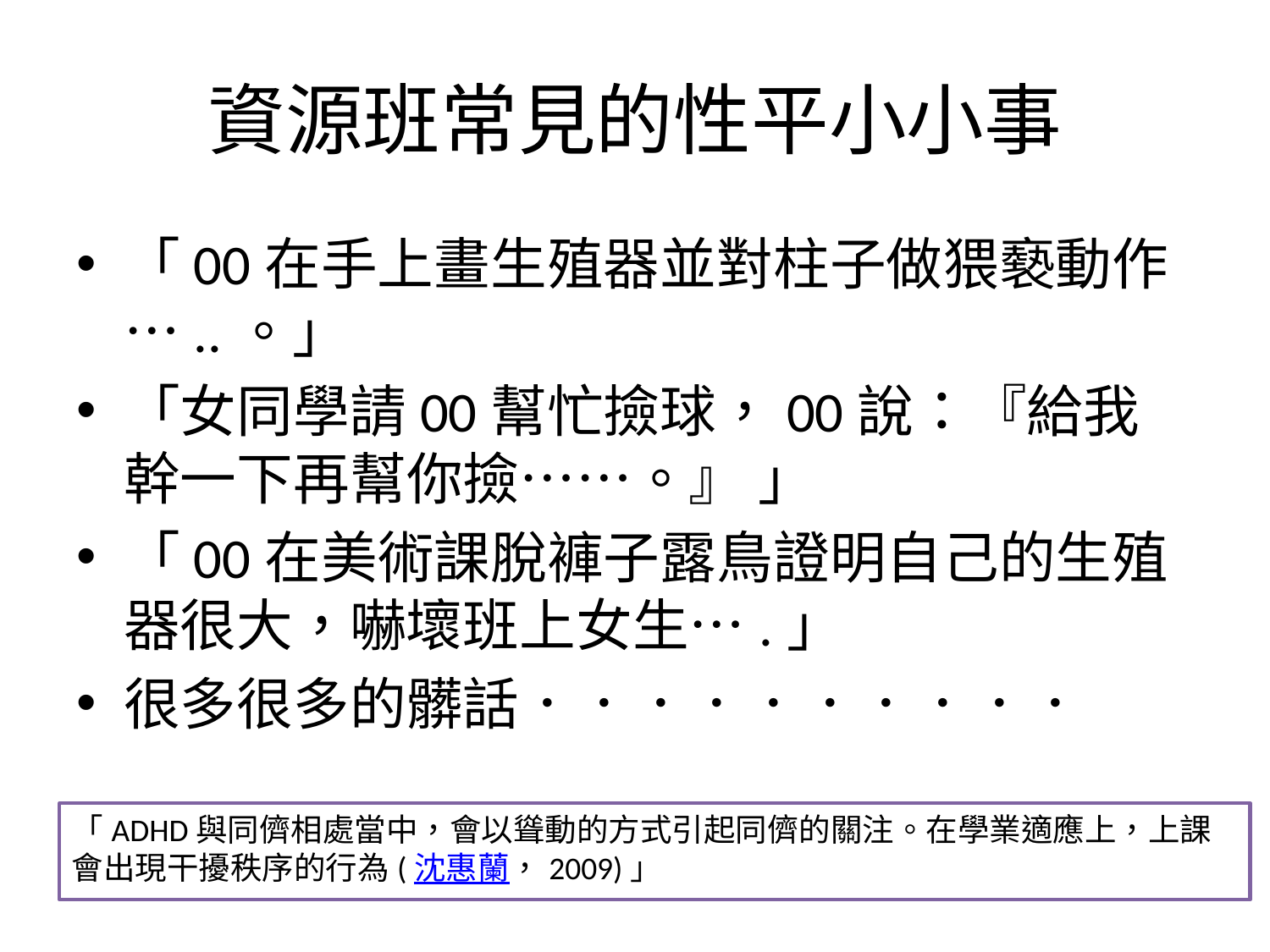

# 資源班常見的性平小小事
「00在手上畫生殖器並對柱子做猥褻動作…..。」
「女同學請00幫忙撿球，00說：『給我幹一下再幫你撿……。』 」
「00在美術課脫褲子露鳥證明自己的生殖器很大，嚇壞班上女生….」
很多很多的髒話．．．．．．．．．．
「ADHD與同儕相處當中，會以聳動的方式引起同儕的關注。在學業適應上，上課會出現干擾秩序的行為(沈惠蘭，2009)」